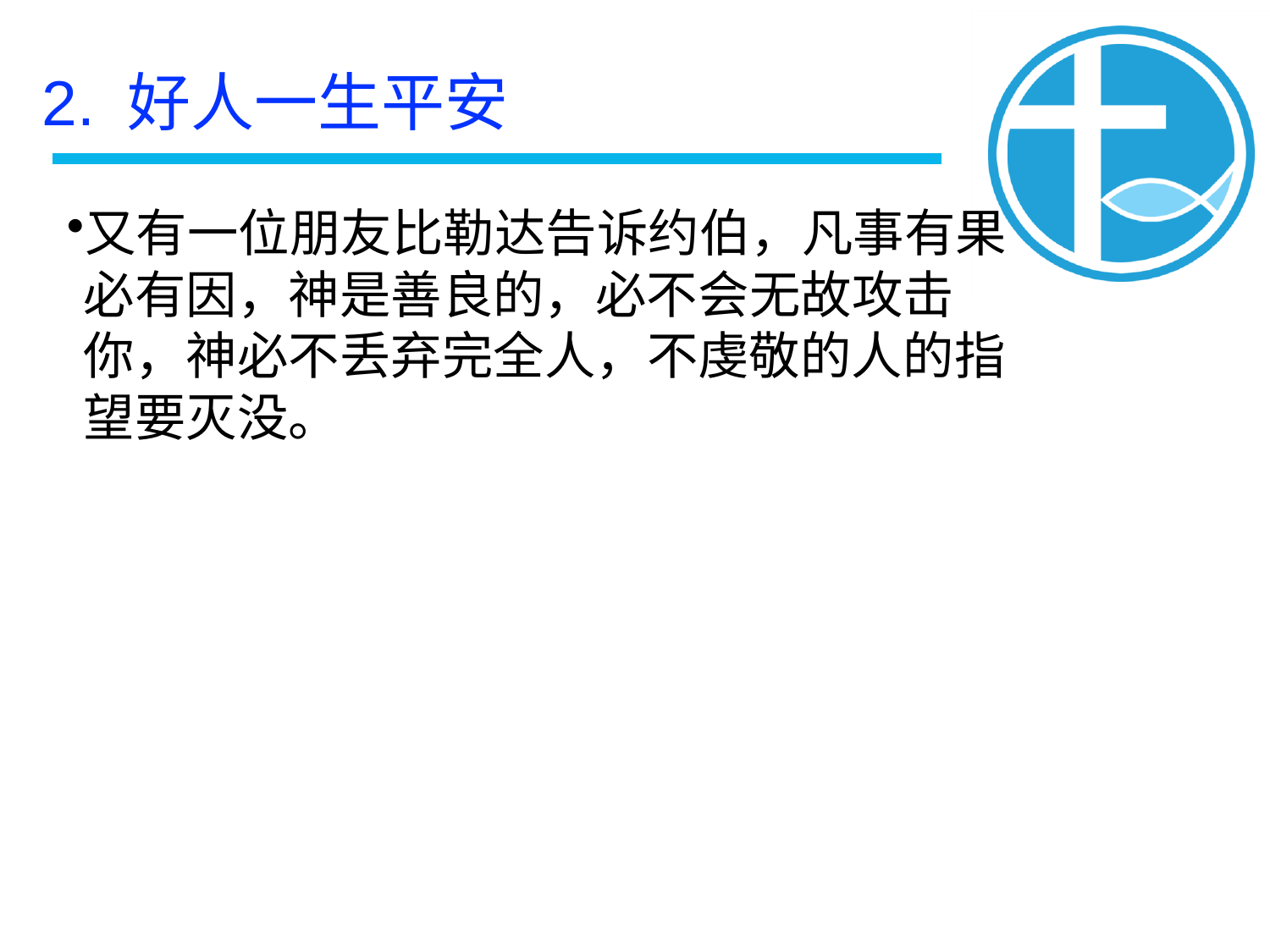

2. 好人一生平安
又有一位朋友比勒达告诉约伯，凡事有果必有因，神是善良的，必不会无故攻击你，神必不丢弃完全人，不虔敬的人的指望要灭没。